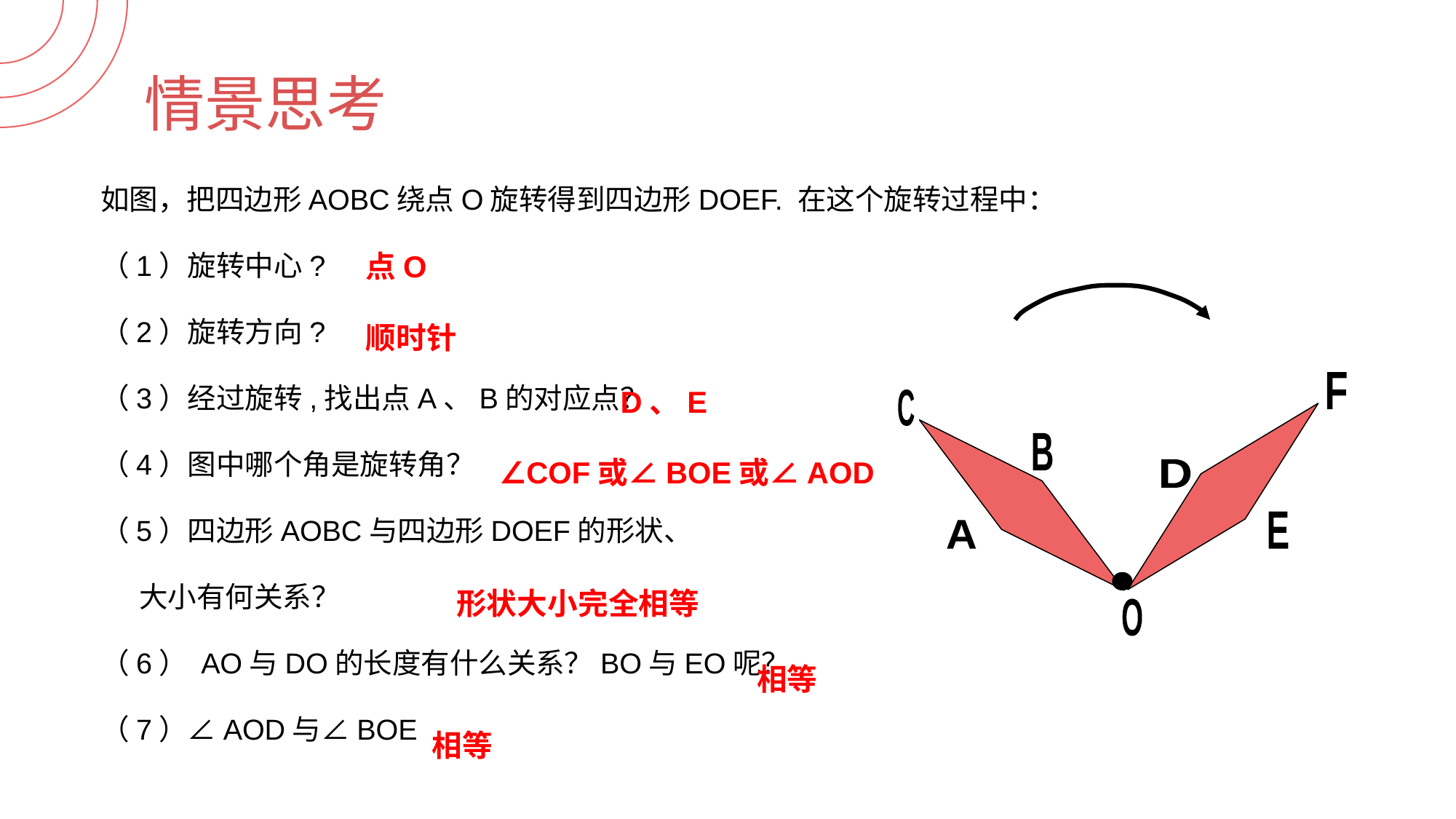

情景思考
如图，把四边形AOBC绕点O旋转得到四边形DOEF. 在这个旋转过程中：
（1）旋转中心?
（2）旋转方向?
（3）经过旋转,找出点A、B的对应点？
（4）图中哪个角是旋转角？
（5）四边形AOBC与四边形DOEF的形状、
     大小有何关系？
（6） AO与DO的长度有什么关系？BO与EO呢？
（7）∠AOD与∠BOE
点O

F
C
B
D

E
A

O
顺时针
D、E
∠COF或∠BOE或∠AOD
形状大小完全相等
相等
相等